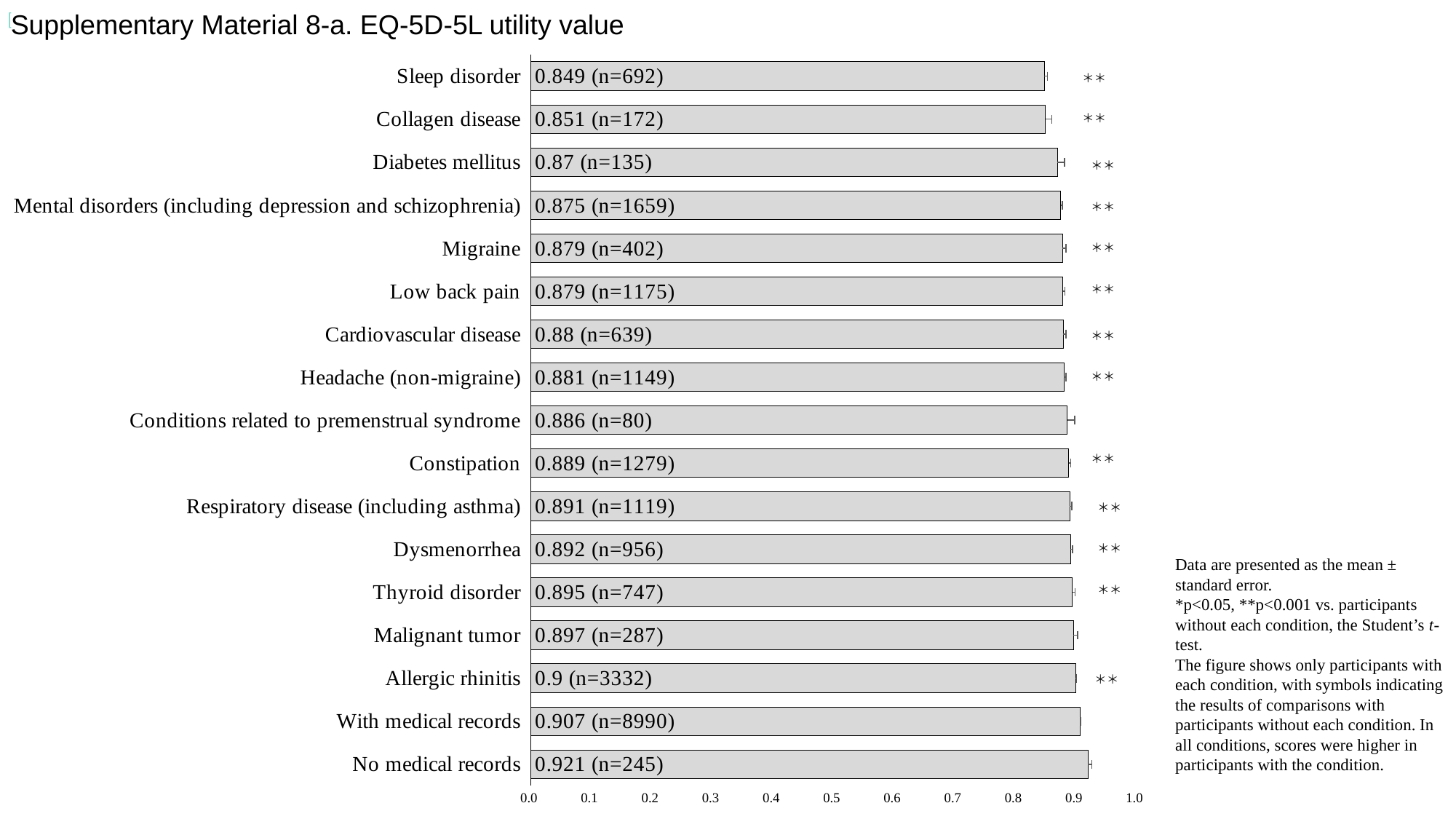

Supplementary Material 8-a. EQ-5D-5L utility value

### Chart

| Category | 罹患 |
|---|---|
| No medical records  | 0.9205712 |
| With medical records  | 0.9074431 |
| Allergic rhinitis  | 0.8999546 |
| Malignant tumor  | 0.8968628 |
| Thyroid disorder  | 0.8950982 |
| Dysmenorrhea  | 0.8917474 |
| Respiratory disease (including asthma)  | 0.8906071 |
| Constipation  | 0.8886679 |
| Conditions related to premenstrual syndrome  | 0.8863611 |
| Headache (non-migraine)  | 0.8808061 |
| Cardiovascular disease  | 0.8798035 |
| Low back pain  | 0.8793354 |
| Migraine  | 0.8787957 |
| Mental disorders (including depression and schizophrenia)  | 0.8753131 |
| Diabetes mellitus  | 0.8703303 |
| Collagen disease  | 0.8505733 |
| Sleep disorder  | 0.8485273 |
＊＊
＊＊
＊＊
＊＊
＊＊
＊＊
＊＊
＊＊
＊＊
＊＊
＊＊
Data are presented as the mean ± standard error.
*p<0.05, **p<0.001 vs. participants without each condition, the Student’s t-test.
The figure shows only participants with each condition, with symbols indicating the results of comparisons with participants without each condition. In all conditions, scores were higher in participants with the condition.
＊＊
＊＊